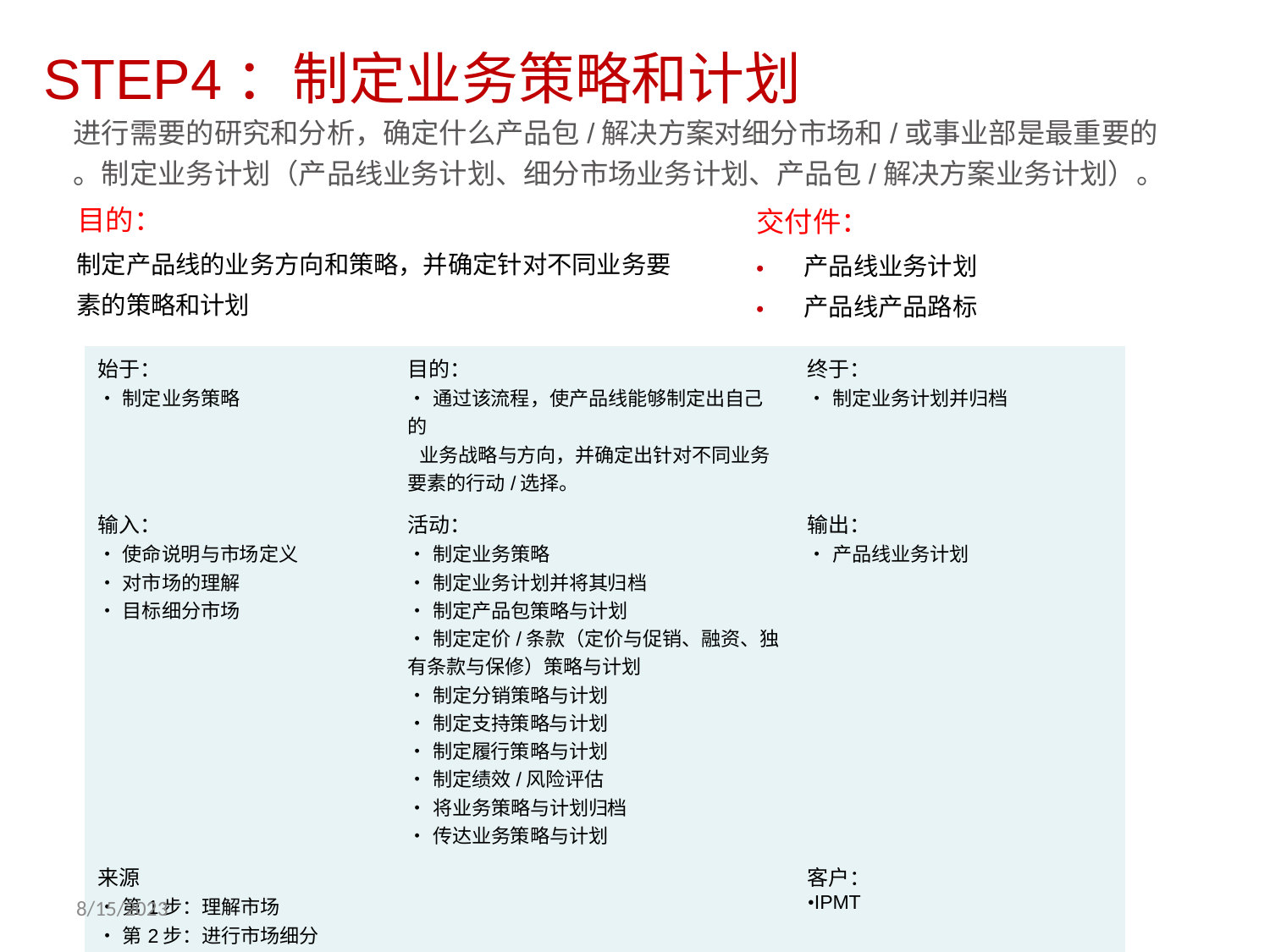

STEP4：制定业务策略和计划
	进行需要的研究和分析，确定什么产品包/解决方案对细分市场和/或事业部是最重要的
	。制定业务计划（产品线业务计划、细分市场业务计划、产品包/解决方案业务计划）。
目的：
交付件：
制定产品线的业务方向和策略，并确定针对不同业务要
素的策略和计划
产品线业务计划
产品线产品路标
•
•
| 始于： •制定业务策略 | 目的： •通过该流程，使产品线能够制定出自己的 业务战略与方向，并确定出针对不同业务 要素的行动/选择。 | 终于： •制定业务计划并归档 |
| --- | --- | --- |
| 输入： •使命说明与市场定义 •对市场的理解 •目标细分市场 | 活动： •制定业务策略 •制定业务计划并将其归档 •制定产品包策略与计划 •制定定价/条款（定价与促销、融资、独 有条款与保修）策略与计划 •制定分销策略与计划 •制定支持策略与计划 •制定履行策略与计划 •制定绩效/风险评估 •将业务策略与计划归档 •传达业务策略与计划 | 输出： •产品线业务计划 |
| 来源 •第1步：理解市场 •第2步：进行市场细分 |  | 客户： •IPMT |
8/15/2023